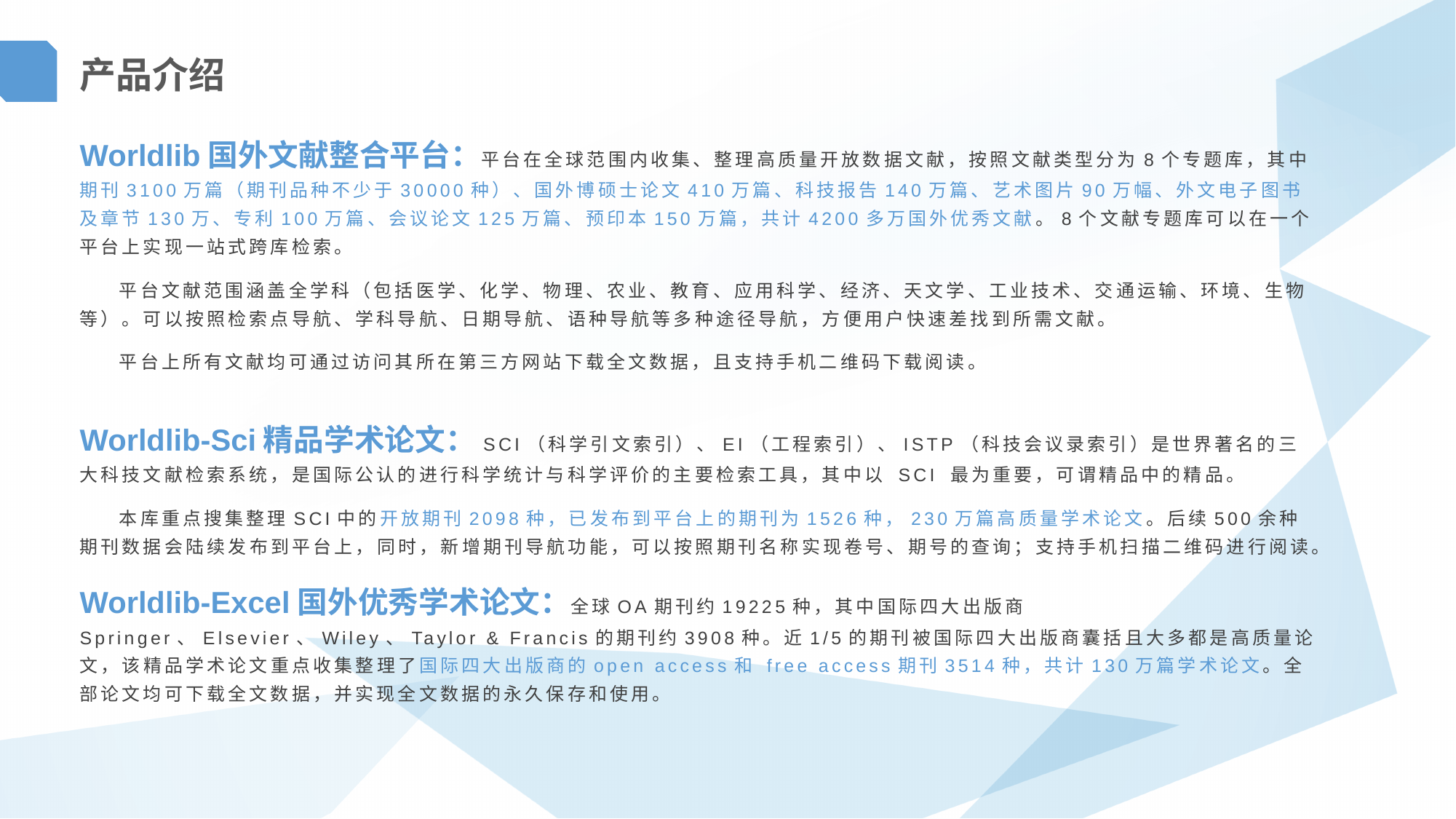

产品介绍
Worldlib国外文献整合平台：平台在全球范围内收集、整理高质量开放数据文献，按照文献类型分为8个专题库，其中期刊3100万篇（期刊品种不少于30000种）、国外博硕士论文410万篇、科技报告140万篇、艺术图片90万幅、外文电子图书及章节130万、专利100万篇、会议论文125万篇、预印本150万篇，共计4200多万国外优秀文献。8个文献专题库可以在一个平台上实现一站式跨库检索。
     平台文献范围涵盖全学科（包括医学、化学、物理、农业、教育、应用科学、经济、天文学、工业技术、交通运输、环境、生物等）。可以按照检索点导航、学科导航、日期导航、语种导航等多种途径导航，方便用户快速差找到所需文献。
     平台上所有文献均可通过访问其所在第三方网站下载全文数据，且支持手机二维码下载阅读。

Worldlib-Sci精品学术论文：SCI（科学引文索引）、EI（工程索引）、ISTP（科技会议录索引）是世界著名的三大科技文献检索系统，是国际公认的进行科学统计与科学评价的主要检索工具，其中以 SCI 最为重要，可谓精品中的精品。
     本库重点搜集整理SCI中的开放期刊2098种，已发布到平台上的期刊为1526种，230万篇高质量学术论文。后续500余种期刊数据会陆续发布到平台上，同时，新增期刊导航功能，可以按照期刊名称实现卷号、期号的查询；支持手机扫描二维码进行阅读。
Worldlib-Excel国外优秀学术论文：全球OA期刊约19225种，其中国际四大出版商Springer、Elsevier、Wiley、Taylor & Francis的期刊约3908种。近1/5的期刊被国际四大出版商囊括且大多都是高质量论文，该精品学术论文重点收集整理了国际四大出版商的open access和 free access期刊3514种，共计130万篇学术论文。全部论文均可下载全文数据，并实现全文数据的永久保存和使用。